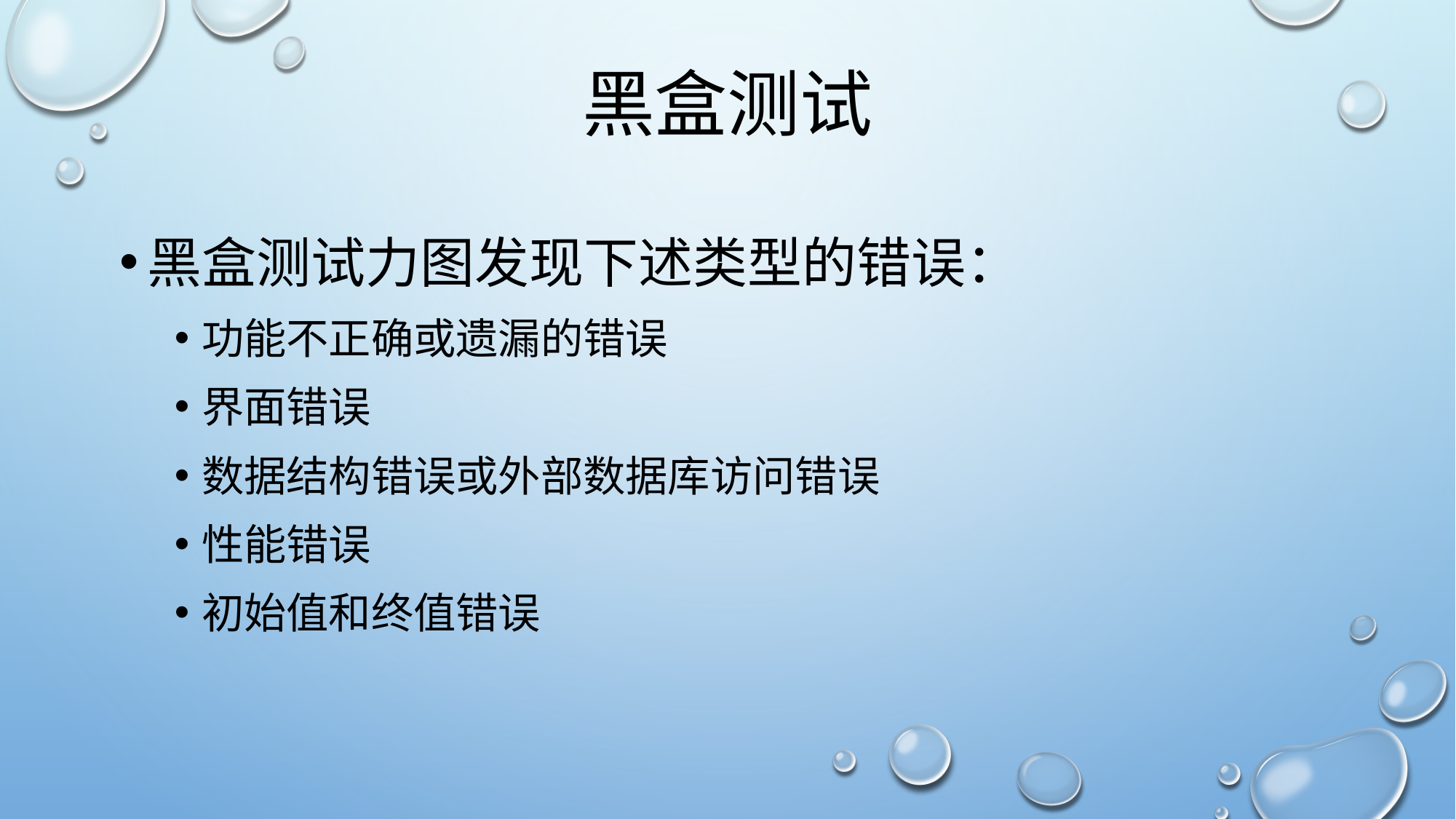

# 黑盒测试
黑盒测试力图发现下述类型的错误：
功能不正确或遗漏的错误
界面错误
数据结构错误或外部数据库访问错误
性能错误
初始值和终值错误